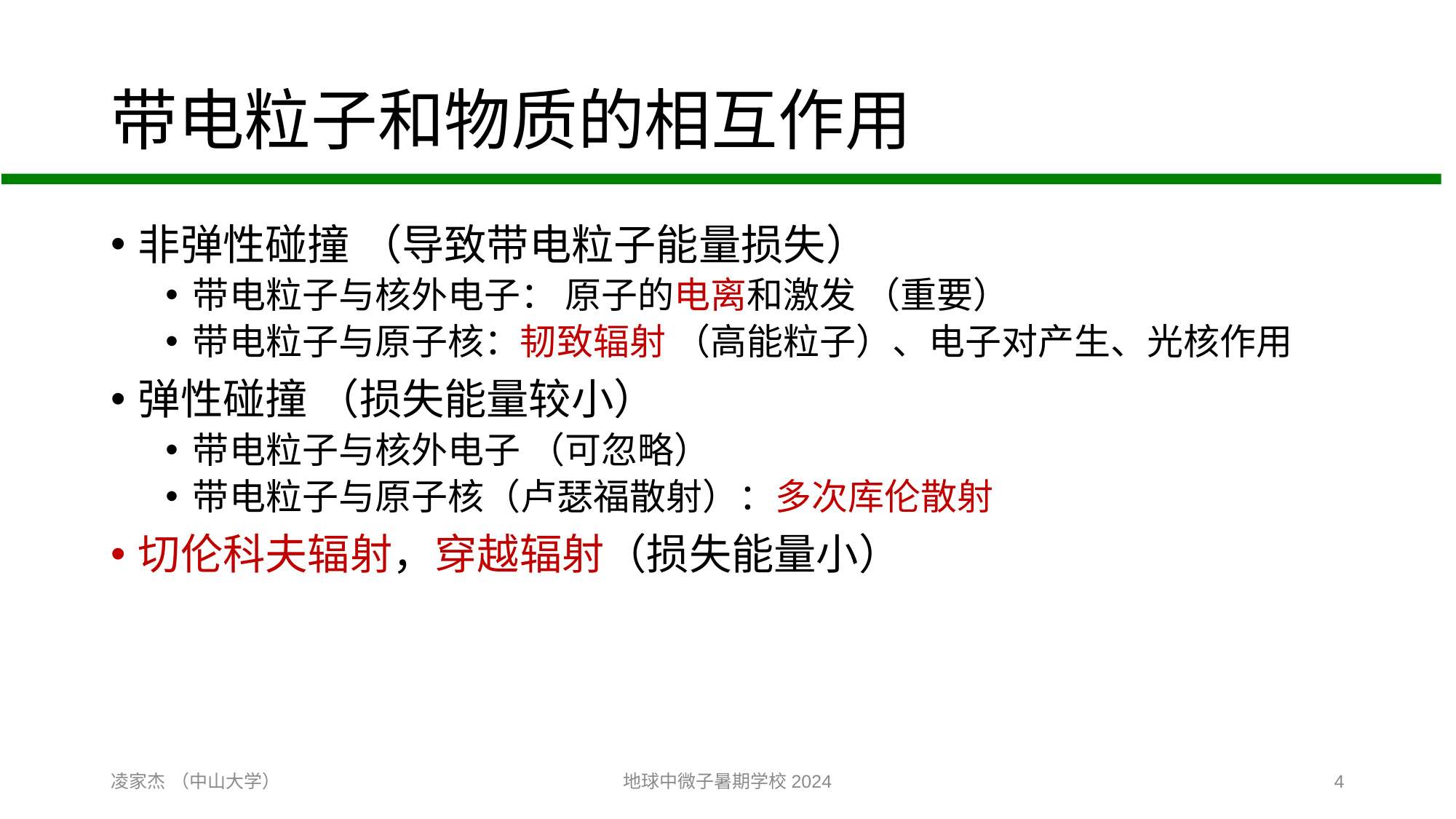

# 带电粒子和物质的相互作用

非弹性碰撞 （导致带电粒子能量损失）
带电粒子与核外电子： 原子的电离和激发 （重要）
带电粒子与原子核：韧致辐射 （高能粒子）、电子对产生、光核作用
弹性碰撞 （损失能量较小）
带电粒子与核外电子 （可忽略）
带电粒子与原子核（卢瑟福散射）：多次库伦散射
切伦科夫辐射，穿越辐射（损失能量小）
凌家杰 （中山大学）
地球中微子暑期学校2024
4